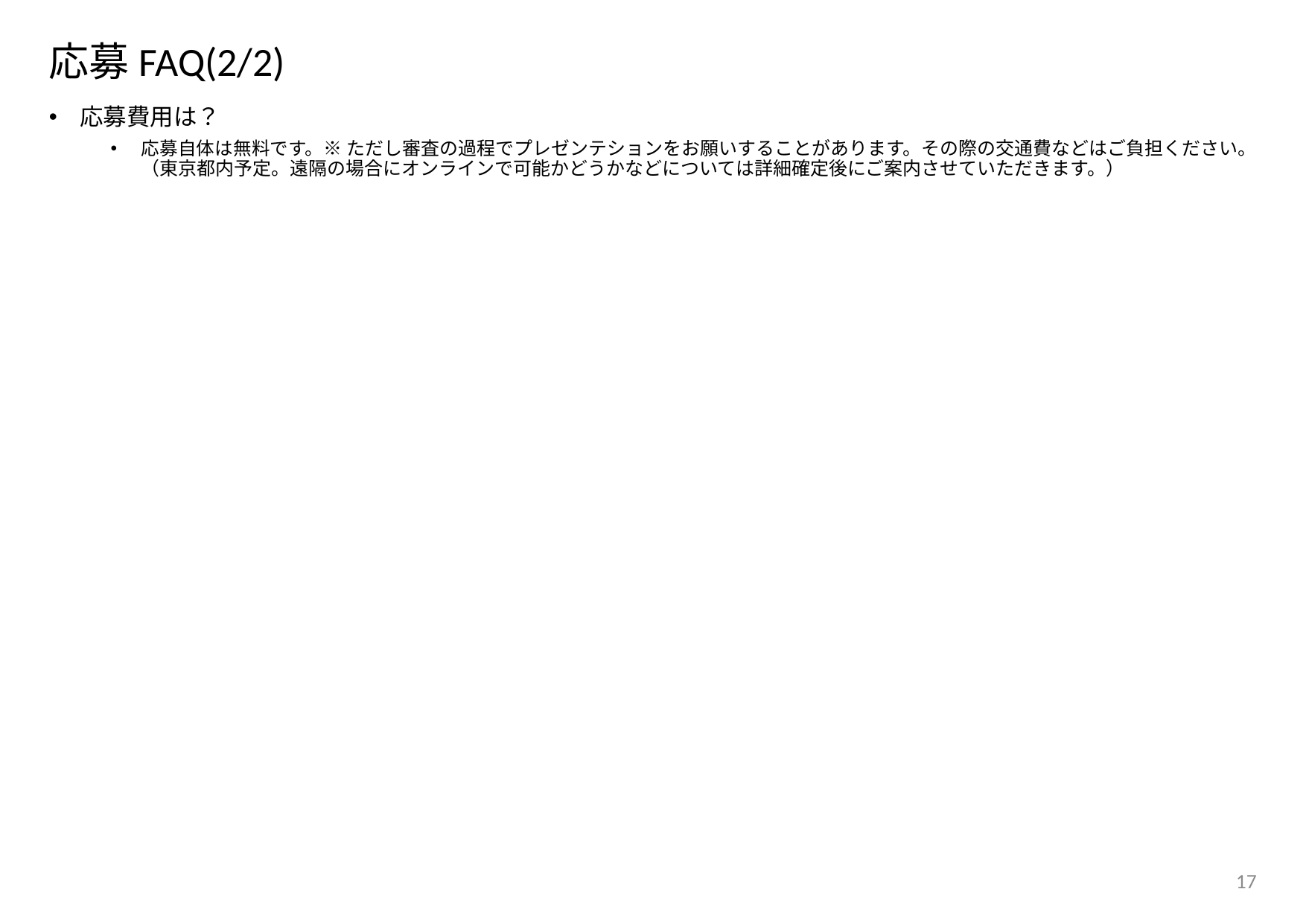

# 応募FAQ(2/2)
応募費用は？
応募自体は無料です。※ ただし審査の過程でプレゼンテションをお願いすることがあります。その際の交通費などはご負担ください。（東京都内予定。遠隔の場合にオンラインで可能かどうかなどについては詳細確定後にご案内させていただきます。）
17